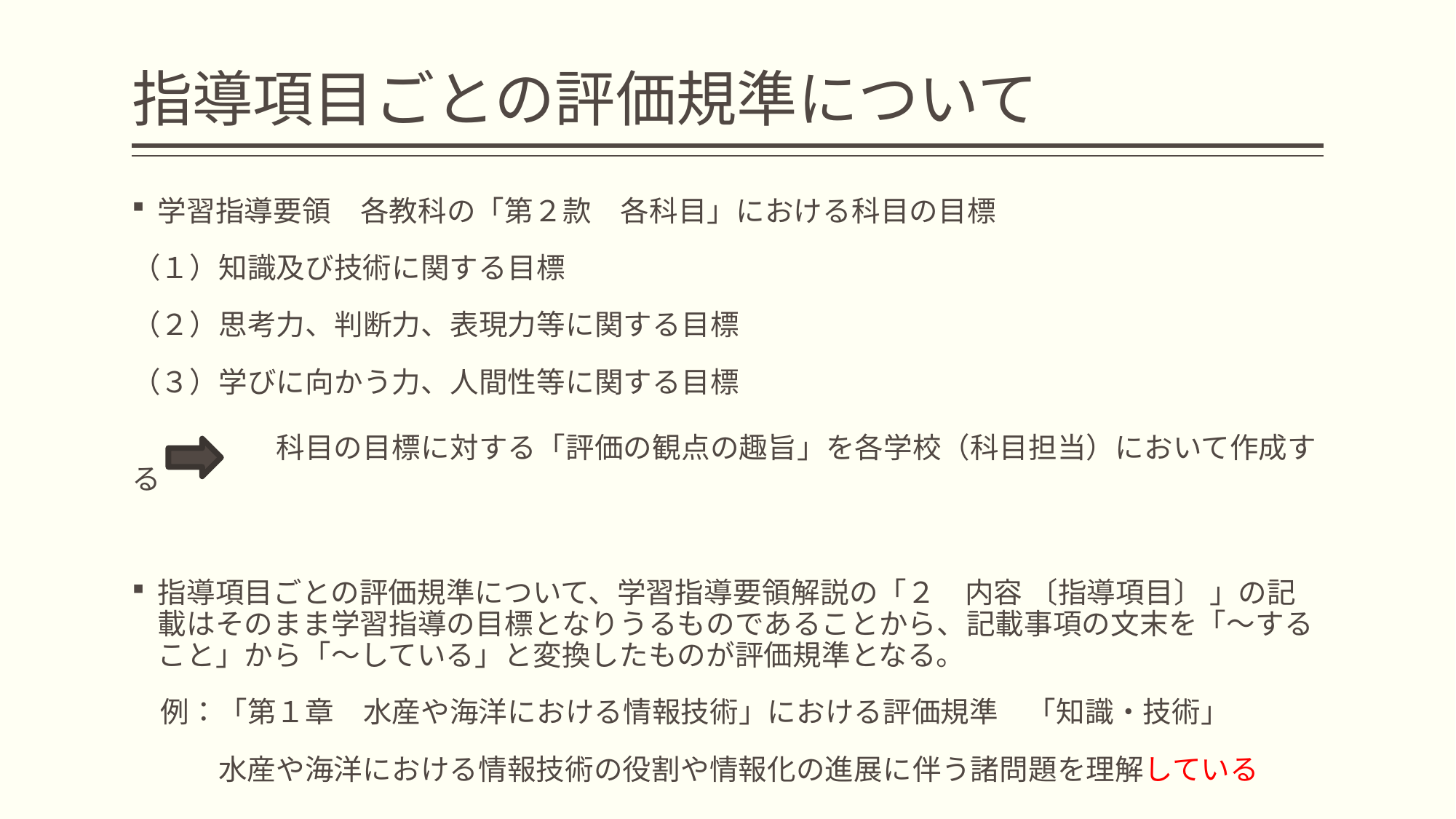

# 指導項目ごとの評価規準について
学習指導要領　各教科の「第２款　各科目」における科目の目標
（１）知識及び技術に関する目標
（２）思考力、判断力、表現力等に関する目標
（３）学びに向かう力、人間性等に関する目標
　　　　　科目の目標に対する「評価の観点の趣旨」を各学校（科目担当）において作成する

指導項目ごとの評価規準について、学習指導要領解説の「２　内容 〔指導項目〕 」の記載はそのまま学習指導の目標となりうるものであることから、記載事項の文末を「～すること」から「～している」と変換したものが評価規準となる。
　例：「第１章　水産や海洋における情報技術」における評価規準　「知識・技術」
　　　水産や海洋における情報技術の役割や情報化の進展に伴う諸問題を理解している

12